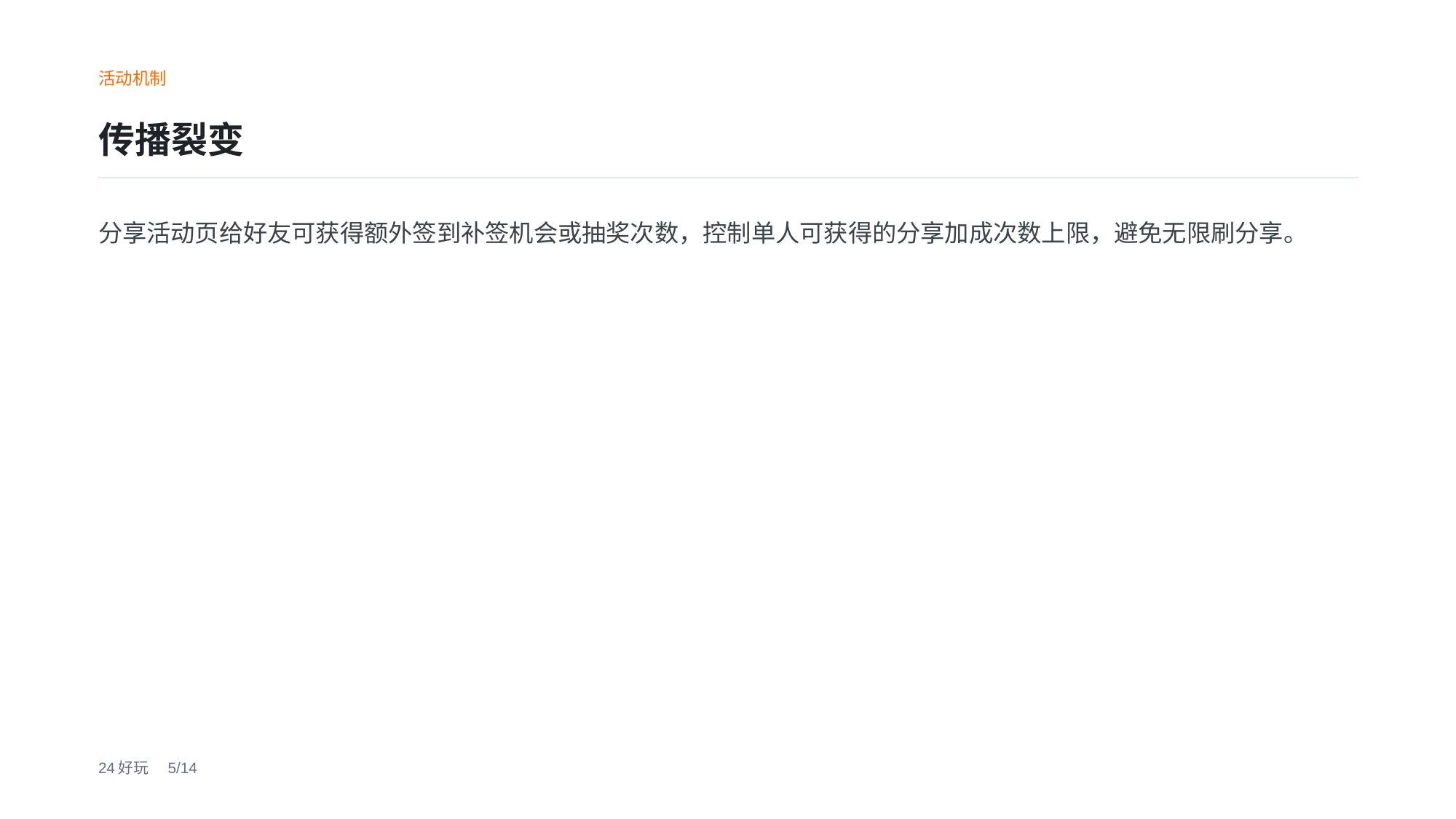

活动机制
传播裂变

分享活动页给好友可获得额外签到补签机会或抽奖次数，控制单人可获得的分享加成次数上限，避免无限刷分享。
24好玩　5/14